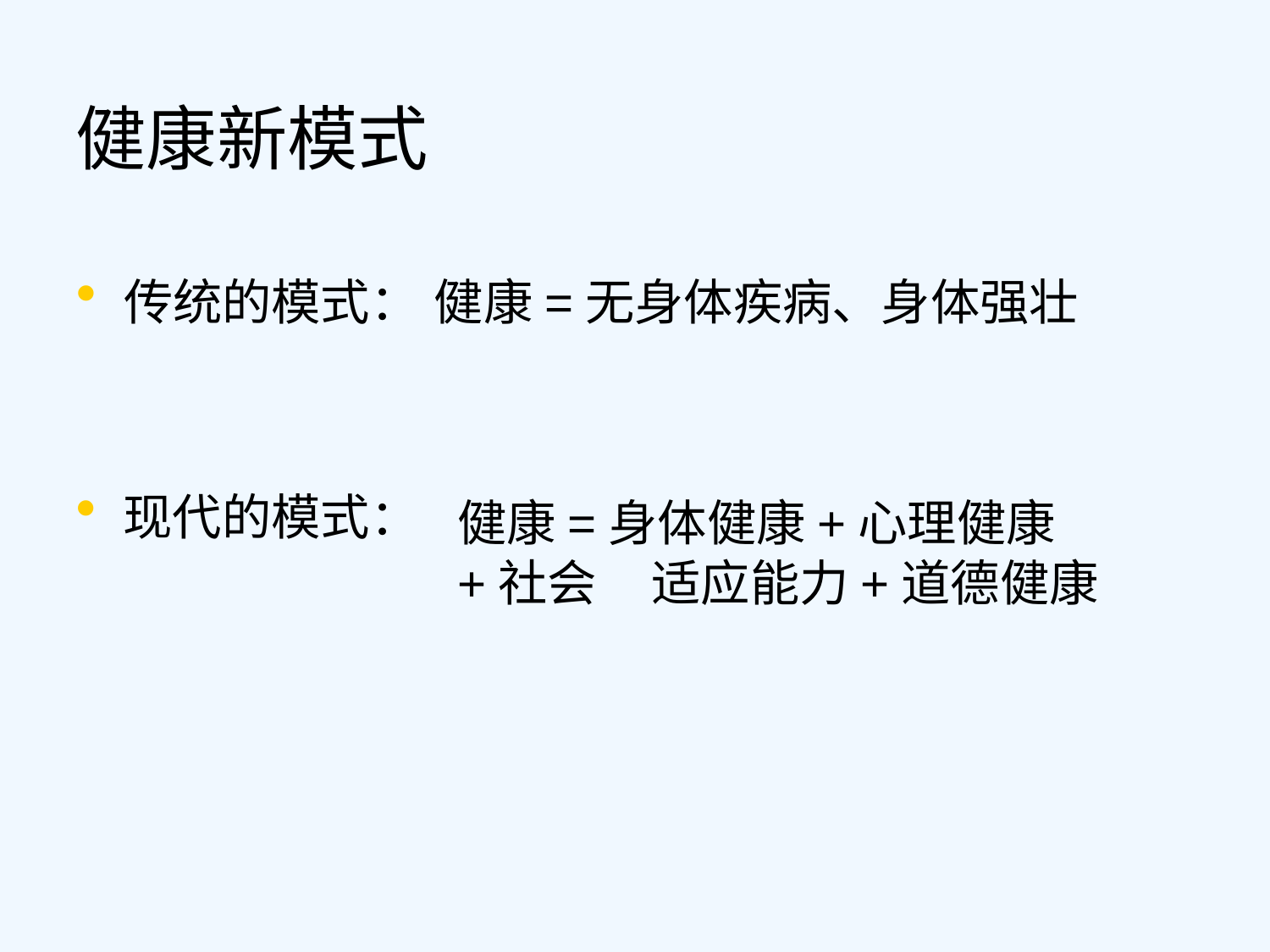

健康新模式
传统的模式：
健康=无身体疾病、身体强壮

现代的模式：
健康=身体健康+心理健康+社会     适应能力+道德健康